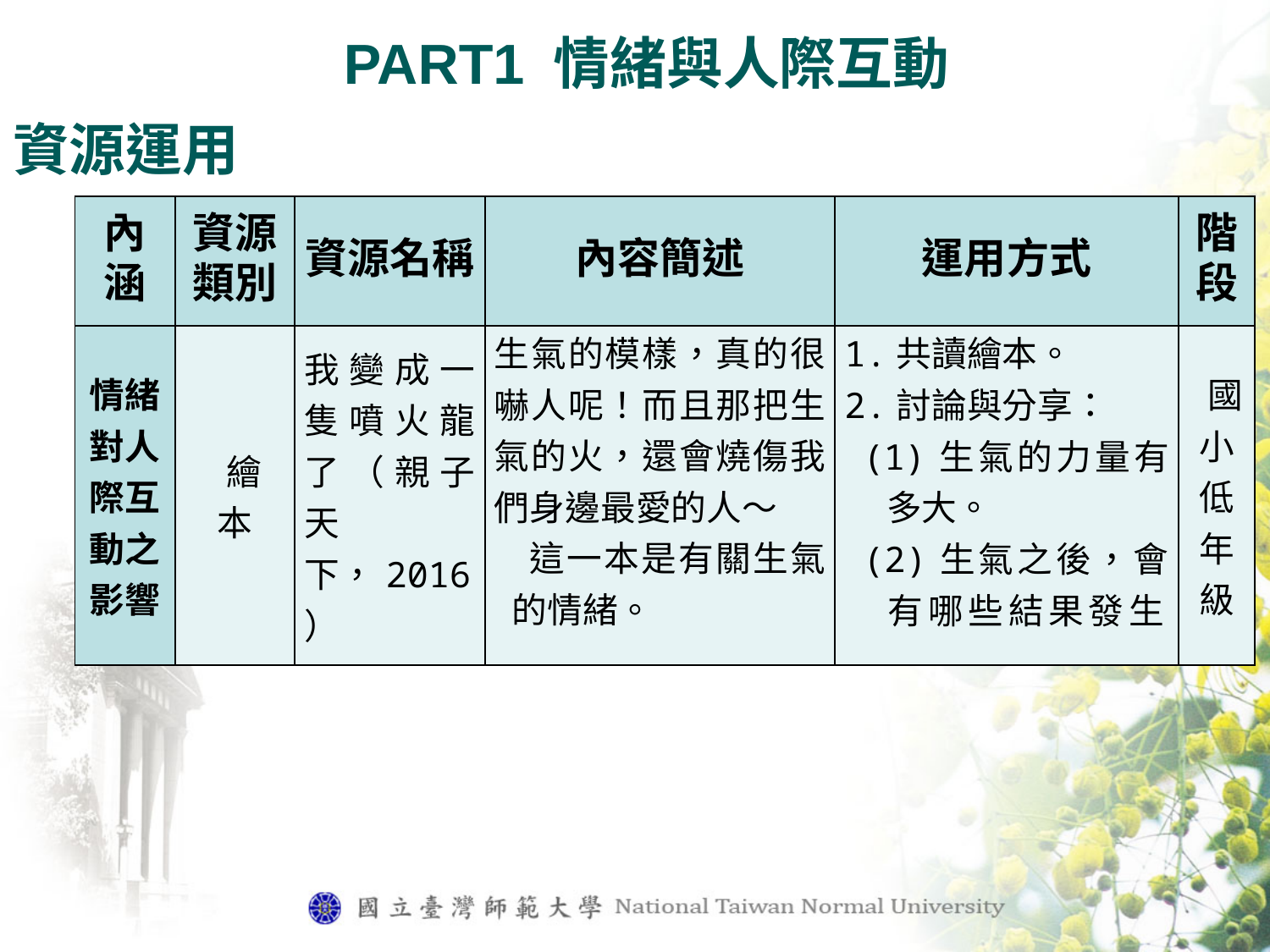

PART1 情緒與人際互動
資源運用
| 內涵 | 資源類別 | 資源名稱 | 內容簡述 | 運用方式 | 階段 |
| --- | --- | --- | --- | --- | --- |
| 情緒對人際互動之影響 | 繪本 | 我變成一隻噴火龍了（親子天下，2016） | 生氣的模樣，真的很嚇人呢！而且那把生氣的火，還會燒傷我們身邊最愛的人～ 這一本是有關生氣的情緒。 | 1.共讀繪本。 2.討論與分享： (1)生氣的力量有多大。 (2)生氣之後，會有哪些結果發生。 | 國小低年級 |